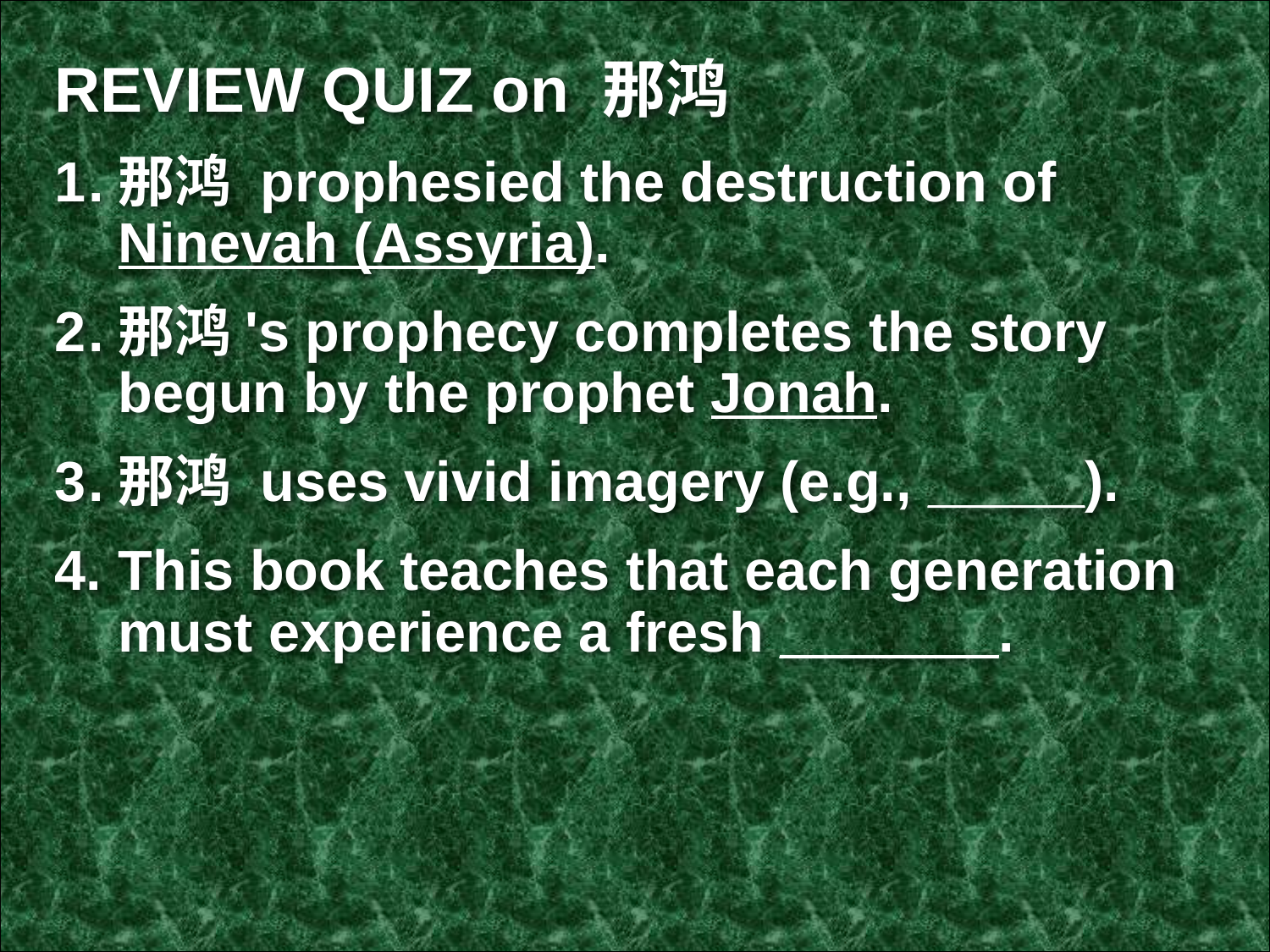

REVIEW QUIZ on 那鸿
那鸿 prophesied the destruction of Ninevah (Assyria).
那鸿's prophecy completes the story begun by the prophet Jonah.
那鸿 uses vivid imagery (e.g., _____).
This book teaches that each generation must experience a fresh _______.